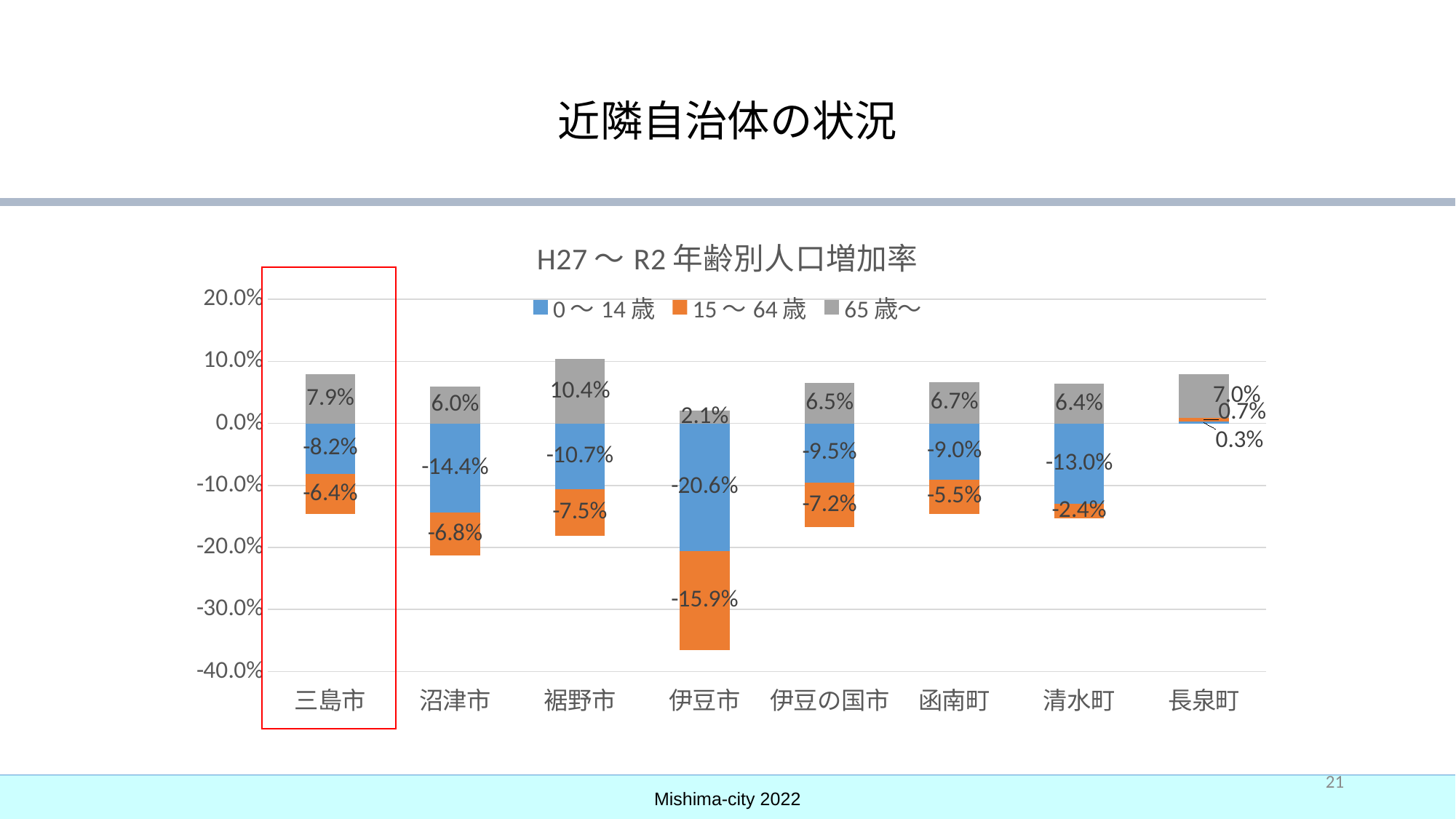

# 近隣自治体の状況

### Chart: H27～R2年齢別人口増加率

| Category | 0～14歳 | 15～64歳 | 65歳～ |
|---|---|---|---|
| 三島市 | -0.08180347471337132 | -0.06425977420188114 | 0.07869645167881223 |
| 沼津市 | -0.14413327973558443 | -0.06847901491501908 | 0.059779942532763336 |
| 裾野市 | -0.10675182481751824 | -0.07458086785009863 | 0.10360142118863049 |
| 伊豆市 | -0.20627344016365495 | -0.15937897992601127 | 0.02101769911504425 |
| 伊豆の国市 | -0.09526235354049924 | -0.07243725762786274 | 0.06505274546929943 |
| 函南町 | -0.0904074702886248 | -0.05512577013943577 | 0.06663720724701723 |
| 清水町 | -0.12952918203514863 | -0.024015124418782893 | 0.06354300385109114 |
| 長泉町 | 0.0026231419411250363 | 0.0065280097161074845 | 0.06986117330944917 |
21
Mishima-city 2022